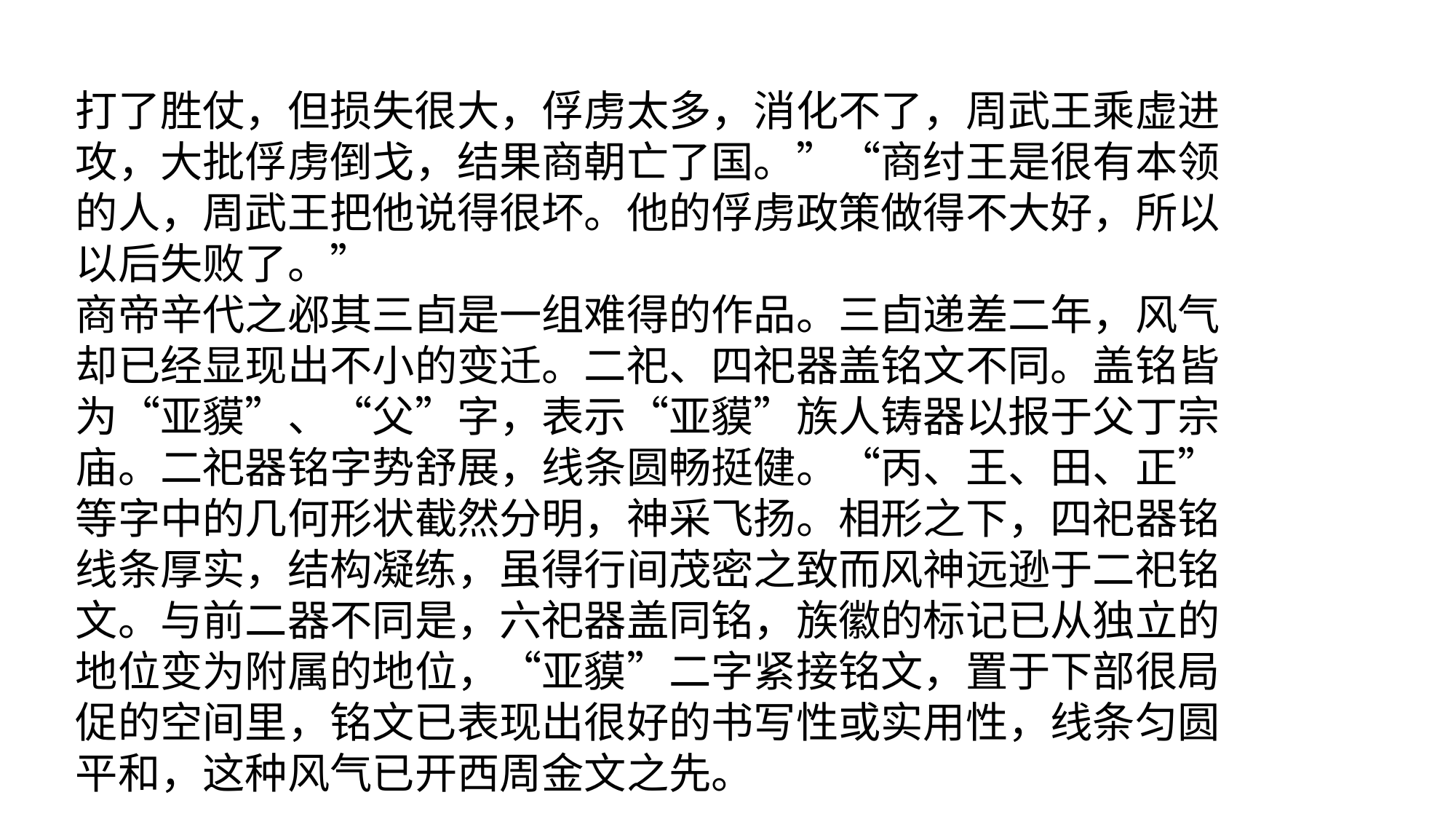

打了胜仗，但损失很大，俘虏太多，消化不了，周武王乘虚进攻，大批俘虏倒戈，结果商朝亡了国。”“商纣王是很有本领的人，周武王把他说得很坏。他的俘虏政策做得不大好，所以以后失败了。”
商帝辛代之邲其三卣是一组难得的作品。三卣递差二年，风气却已经显现出不小的变迁。二祀、四祀器盖铭文不同。盖铭皆为“亚貘”、“父”字，表示“亚貘”族人铸器以报于父丁宗庙。二祀器铭字势舒展，线条圆畅挺健。“丙、王、田、正”等字中的几何形状截然分明，神采飞扬。相形之下，四祀器铭线条厚实，结构凝练，虽得行间茂密之致而风神远逊于二祀铭文。与前二器不同是，六祀器盖同铭，族徽的标记已从独立的地位变为附属的地位，“亚貘”二字紧接铭文，置于下部很局促的空间里，铭文已表现出很好的书写性或实用性，线条匀圆平和，这种风气已开西周金文之先。